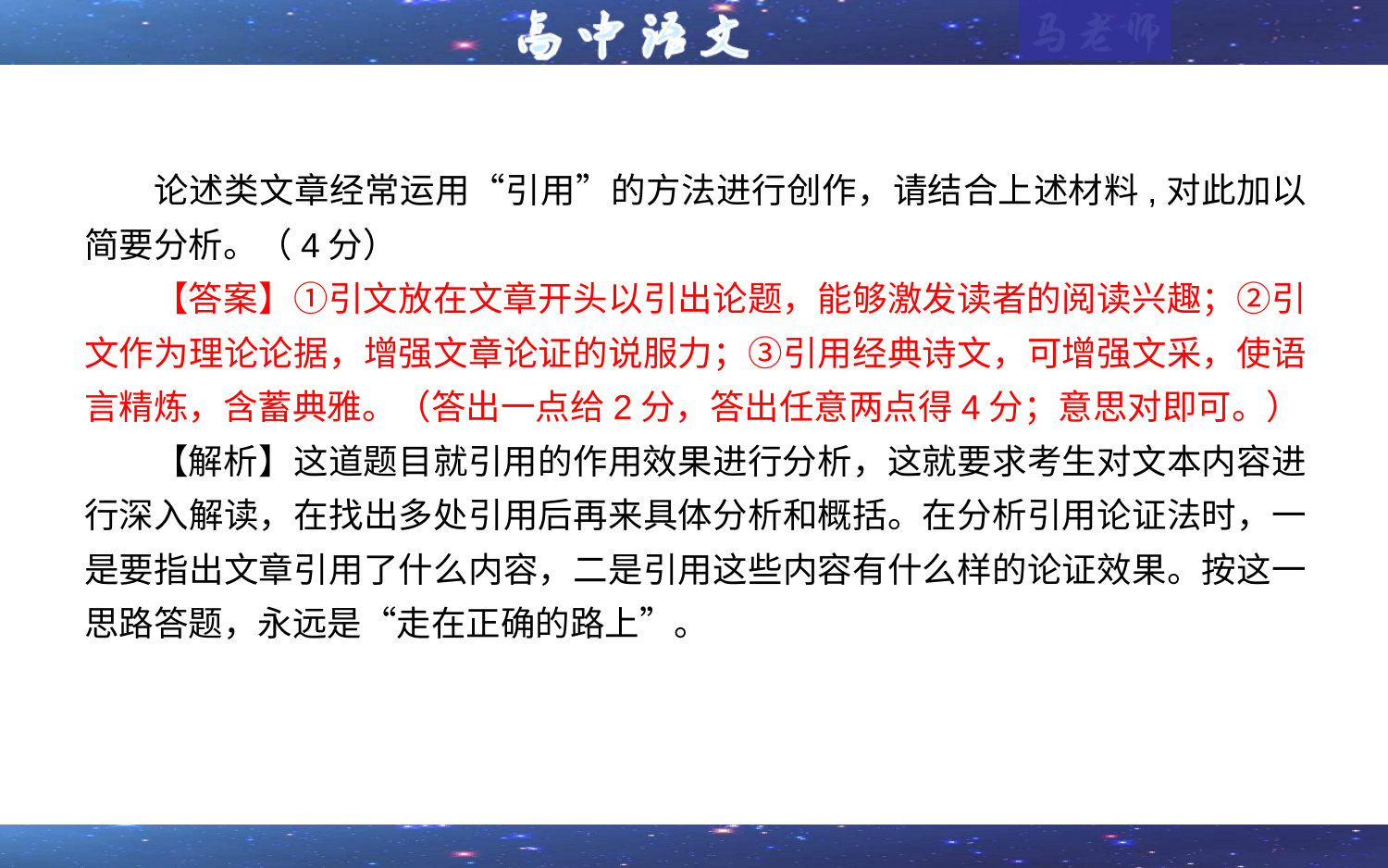

论述类文章经常运用“引用”的方法进行创作，请结合上述材料,对此加以简要分析。（4分）
【答案】①引文放在文章开头以引出论题，能够激发读者的阅读兴趣；②引文作为理论论据，增强文章论证的说服力；③引用经典诗文，可增强文采，使语言精炼，含蓄典雅。（答出一点给2分，答出任意两点得4分；意思对即可。）
【解析】这道题目就引用的作用效果进行分析，这就要求考生对文本内容进行深入解读，在找出多处引用后再来具体分析和概括。在分析引用论证法时，一是要指出文章引用了什么内容，二是引用这些内容有什么样的论证效果。按这一思路答题，永远是“走在正确的路上”。